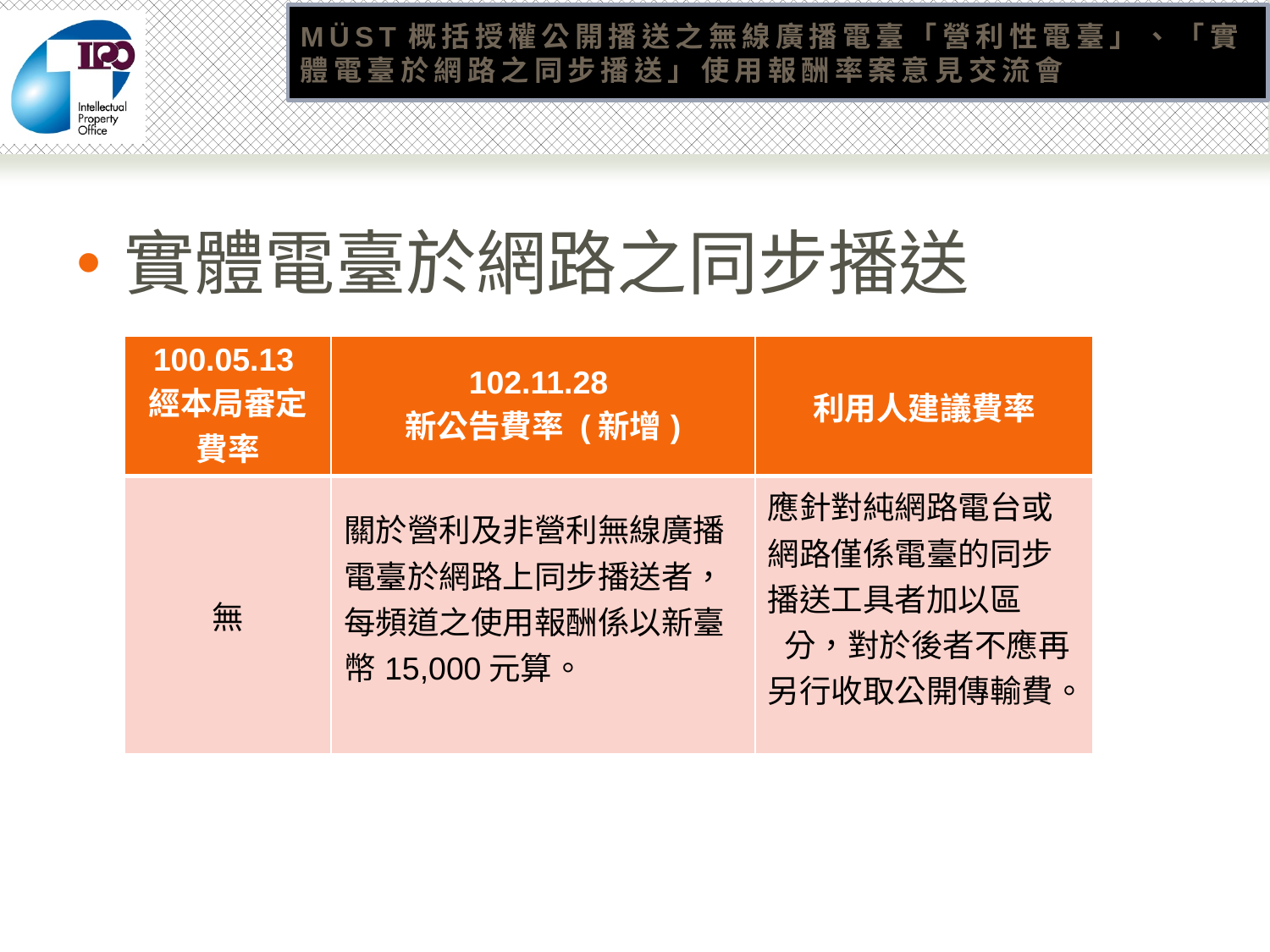

# MÜST概括授權公開播送之無線廣播電臺「營利性電臺」、「實體電臺於網路之同步播送」使用報酬率案意見交流會
實體電臺於網路之同步播送

| 100.05.13 經本局審定費率 | 102.11.28 新公告費率 (新增) | 利用人建議費率 |
| --- | --- | --- |
| 無 | 關於營利及非營利無線廣播電臺於網路上同步播送者，每頻道之使用報酬係以新臺幣15,000元算。 | 應針對純網路電台或網路僅係電臺的同步播送工具者加以區 分，對於後者不應再另行收取公開傳輸費。 |